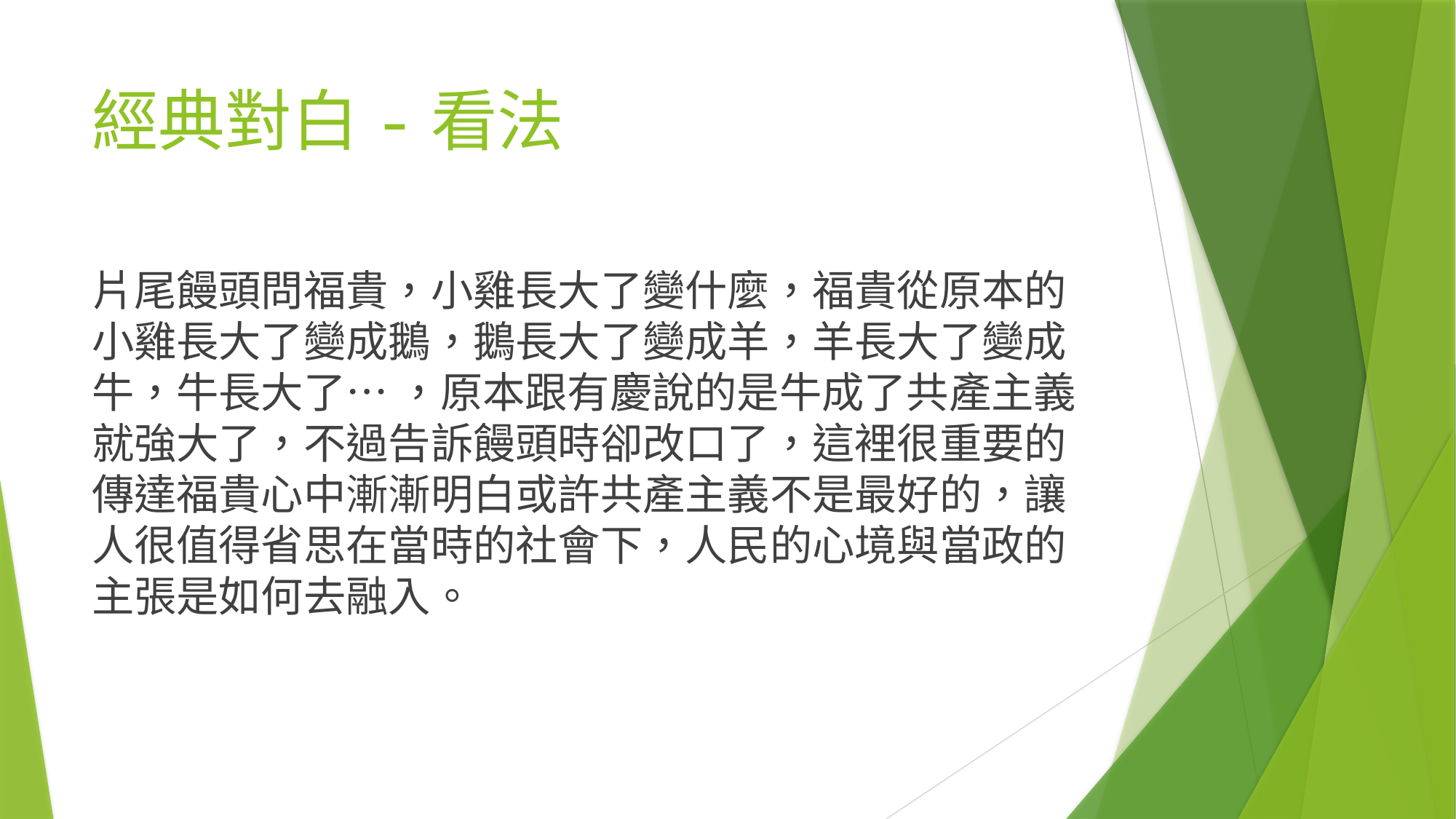

# 經典對白-看法
片尾饅頭問福貴，小雞長大了變什麼，福貴從原本的小雞長大了變成鵝，鵝長大了變成羊，羊長大了變成牛，牛長大了… ，原本跟有慶說的是牛成了共產主義就強大了，不過告訴饅頭時卻改口了，這裡很重要的傳達福貴心中漸漸明白或許共產主義不是最好的，讓人很值得省思在當時的社會下，人民的心境與當政的主張是如何去融入。